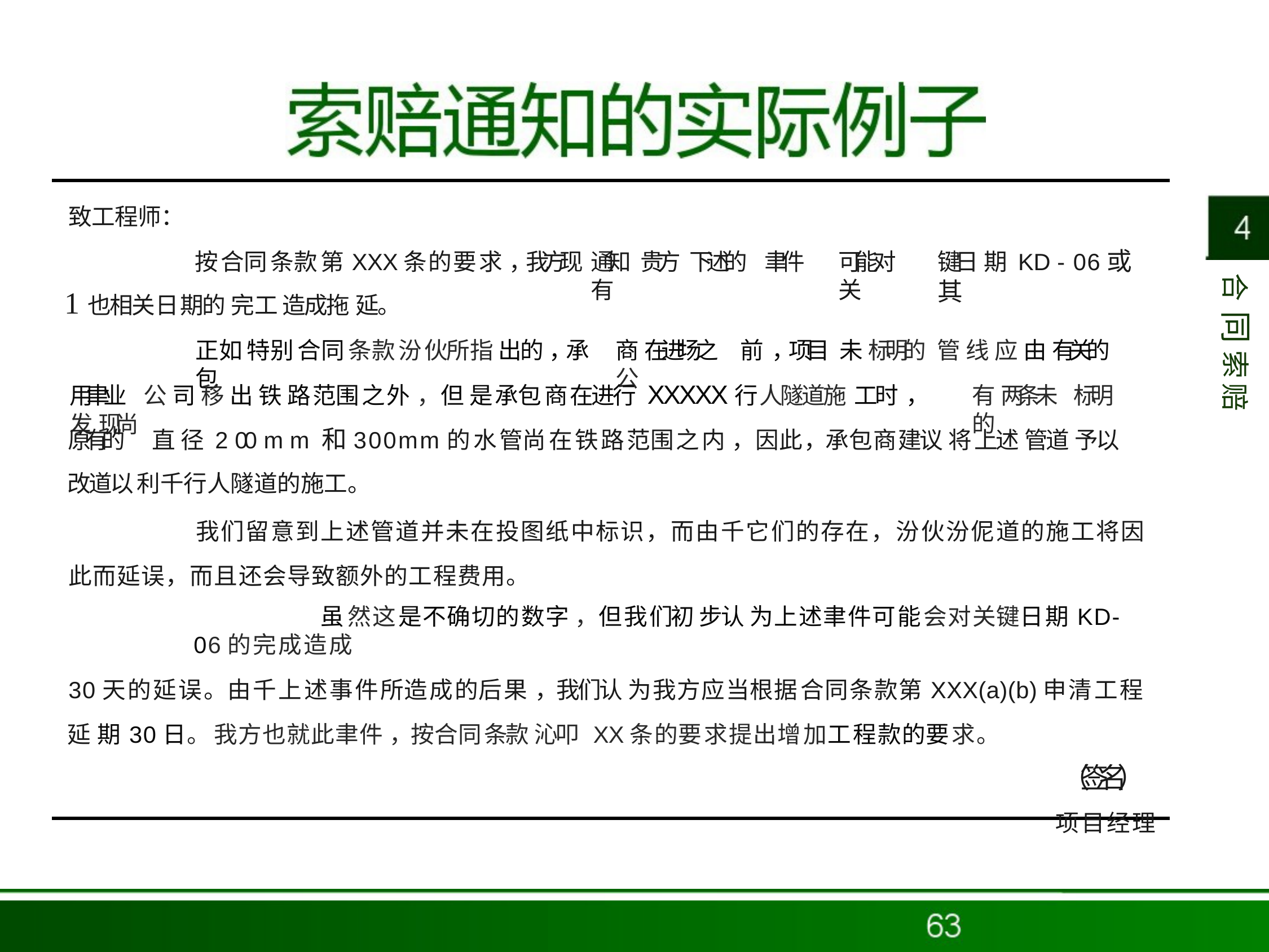

致工程师：
按合同条款第XXX条的要求 ，我方现
1也相关日期的 完工造成拖 延。
正如特别合同条款汾伙所指出的 ，承包
键日 期 KD - 06或其
通知 贵方 下述的	聿件有
可能对关
合同 索赔
商 在进场之	前 ，项目 未 标明的	管 线 应 由 有关的	公
用聿业	公 司 移 出 铁 路范围之外 ，但 是承包商在进行 XXXXX行人隧道施 工时 ， 发 现尚
有 两条未	标明的
原有的	直 径 2 00 m m 和300mm的水管尚在铁路范围之内，因此 ，承包商建议 将上述 管道 予以 改道以 利千行人隧道的施工。
我们留意到上述管道并未在投图纸中标识，而由千它们的存在，汾伙汾伲道的施工将因 此而延误，而且还会导致额外的工程费用。
虽然这是不确切的数字 ，但我们初 步认 为上述聿件可能会对关键日期KD-06的完成造成
30天的延误。由千上述事件所造成的后果 ，我们认 为我方应当根据合同条款第XXX(a)(b)申清工程延 期30日。我方也就此聿件 ，按合同条款 沁叩 XX条的要求提出增加工程款的要求。
（签名）
项目经理